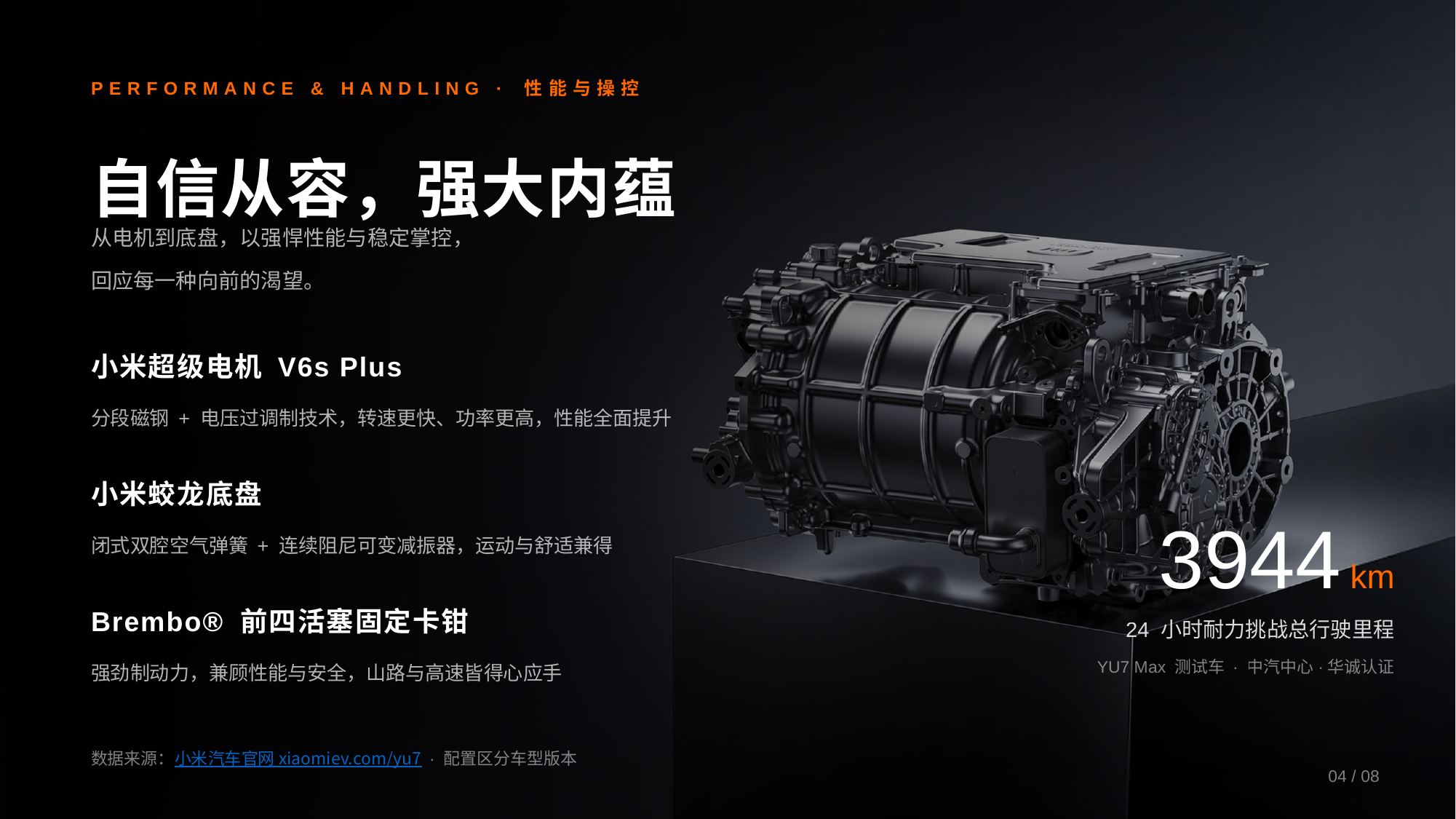

PERFORMANCE & HANDLING · 性能与操控
自信从容，强大内蕴
从电机到底盘，以强悍性能与稳定掌控，
回应每一种向前的渴望。
小米超级电机 V6s Plus
分段磁钢 + 电压过调制技术，转速更快、功率更高，性能全面提升
小米蛟龙底盘
3944 km
闭式双腔空气弹簧 + 连续阻尼可变减振器，运动与舒适兼得
Brembo® 前四活塞固定卡钳
24 小时耐力挑战总行驶里程
强劲制动力，兼顾性能与安全，山路与高速皆得心应手
YU7 Max 测试车 · 中汽中心·华诚认证
数据来源：小米汽车官网 xiaomiev.com/yu7 · 配置区分车型版本
04 / 08